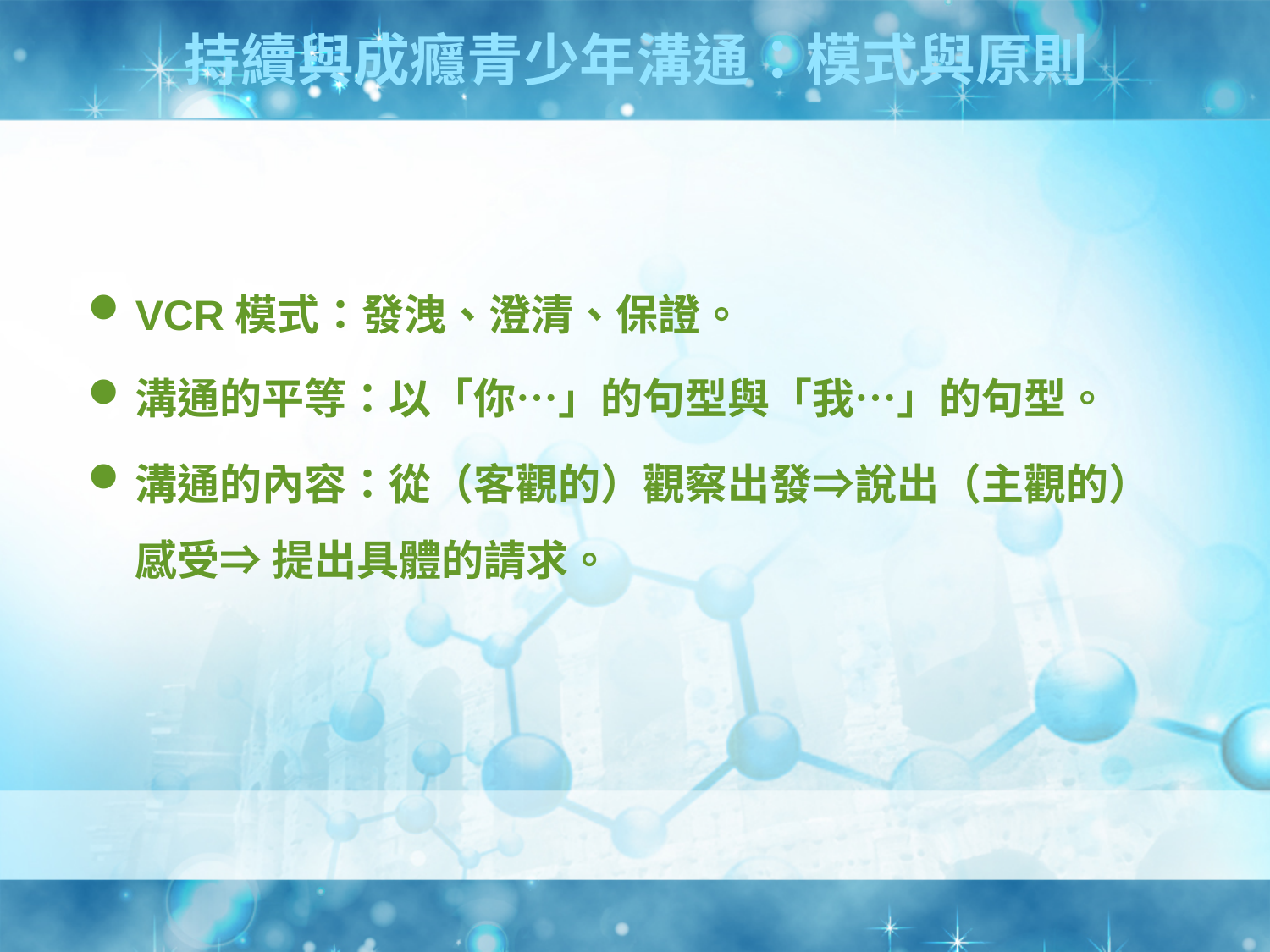

# 持續與成癮青少年溝通：模式與原則
VCR模式：發洩、澄清、保證。
溝通的平等：以「你…」的句型與「我…」的句型。
溝通的內容：從（客觀的）觀察出發⇒說出（主觀的）感受⇒ 提出具體的請求。